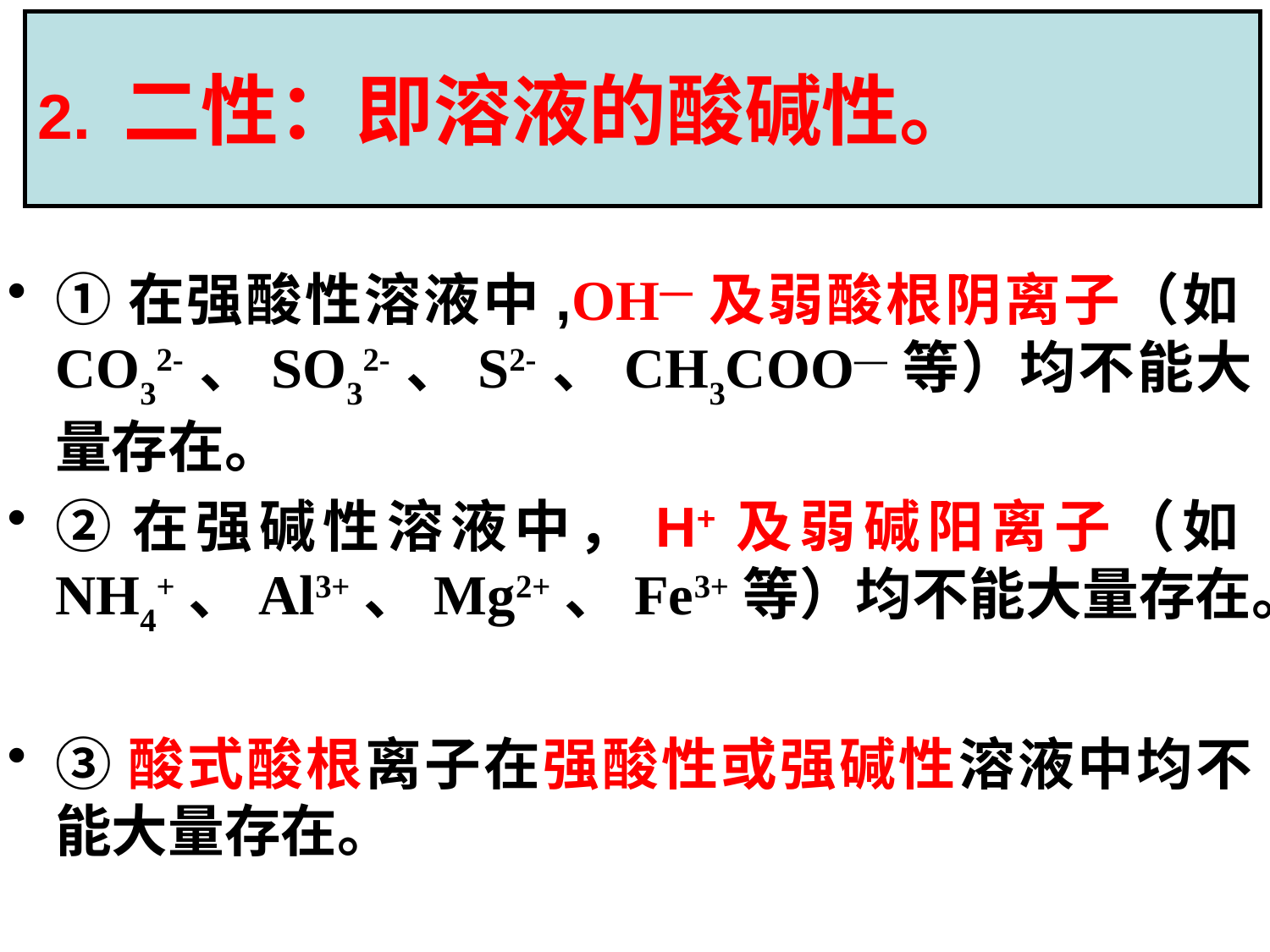

# 2. 二性：即溶液的酸碱性。
①在强酸性溶液中,OH—及弱酸根阴离子（如CO32-、SO32-、S2-、CH3COO—等）均不能大量存在。
②在强碱性溶液中，H+及弱碱阳离子（如NH4+、Al3+、Mg2+、Fe3+等）均不能大量存在。

③酸式酸根离子在强酸性或强碱性溶液中均不能大量存在。